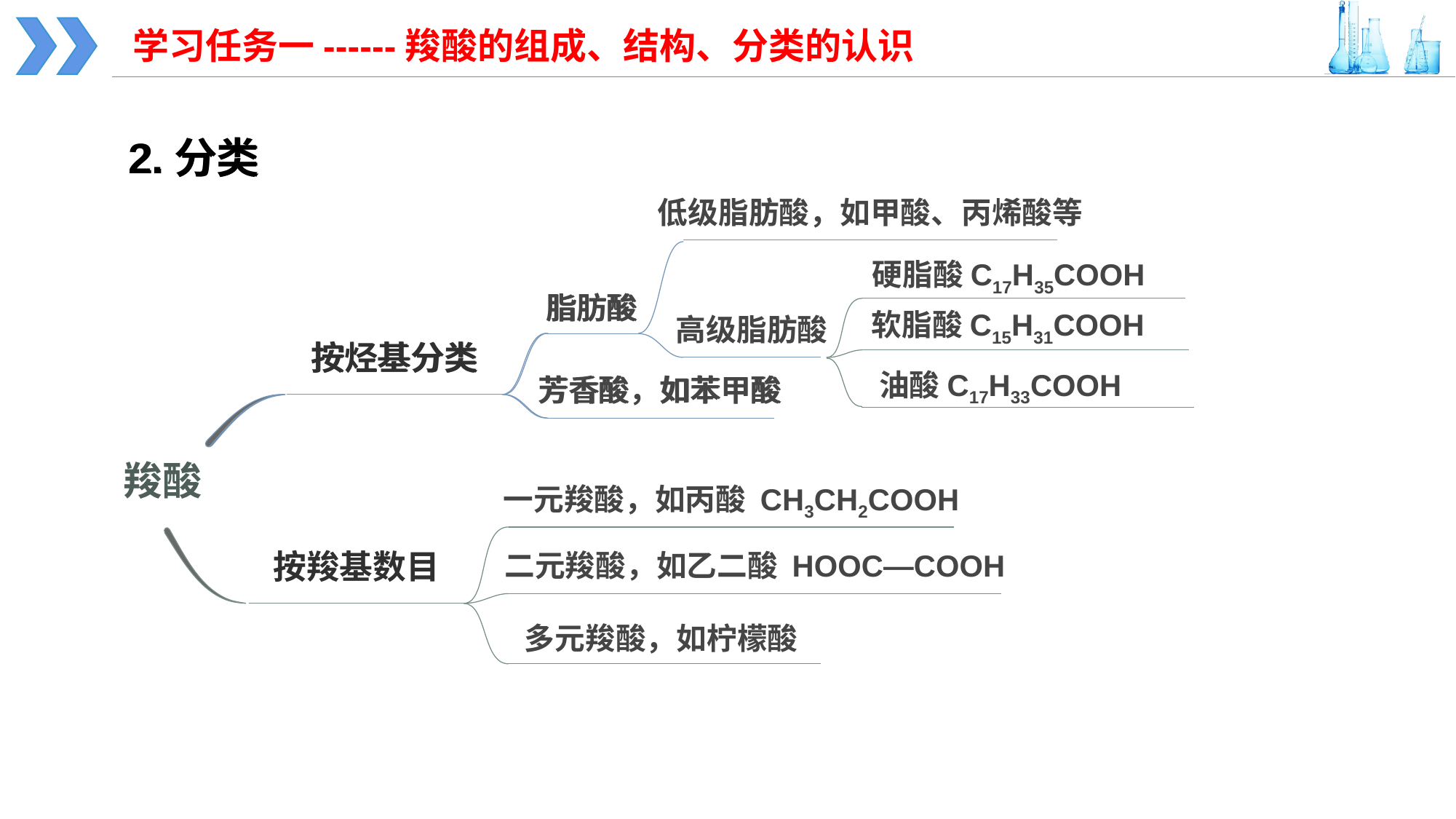

学习任务一------羧酸的组成、结构、分类的认识
2.分类
2.分类
低级脂肪酸，如甲酸、丙烯酸等

高级脂肪酸

硬脂酸C17H35COOH
软脂酸C15H31COOH

油酸C17H33COOH

脂肪酸
按烃基分类

芳香酸，如苯甲酸

脂肪酸
按烃基分类

芳香酸，如苯甲酸

羧酸
一元羧酸，如丙酸 CH3CH2COOH
按羧基数目

二元羧酸，如乙二酸 HOOC—COOH

多元羧酸，如柠檬酸